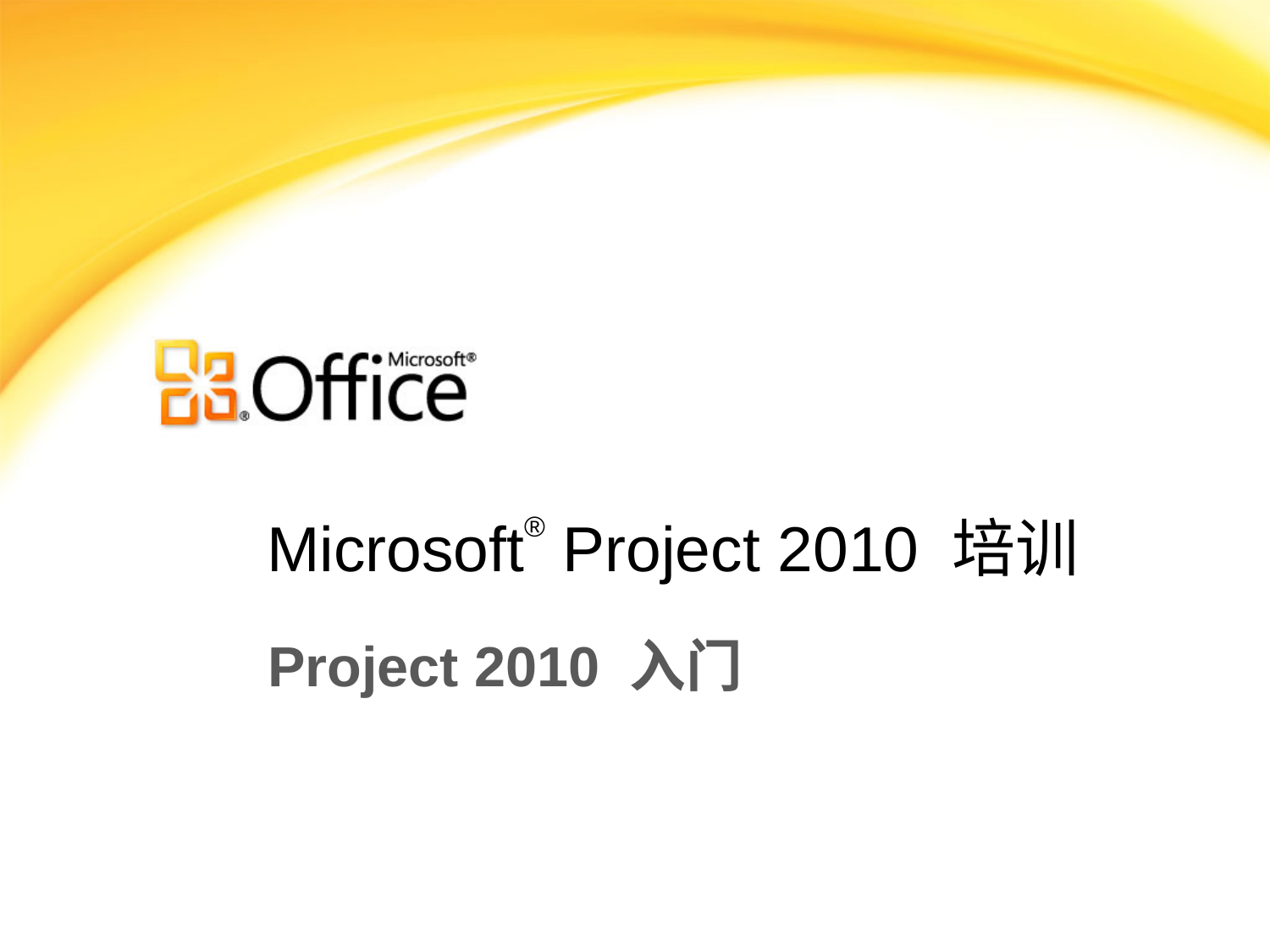

# Microsoft® Project 2010 培训
Project 2010 入门